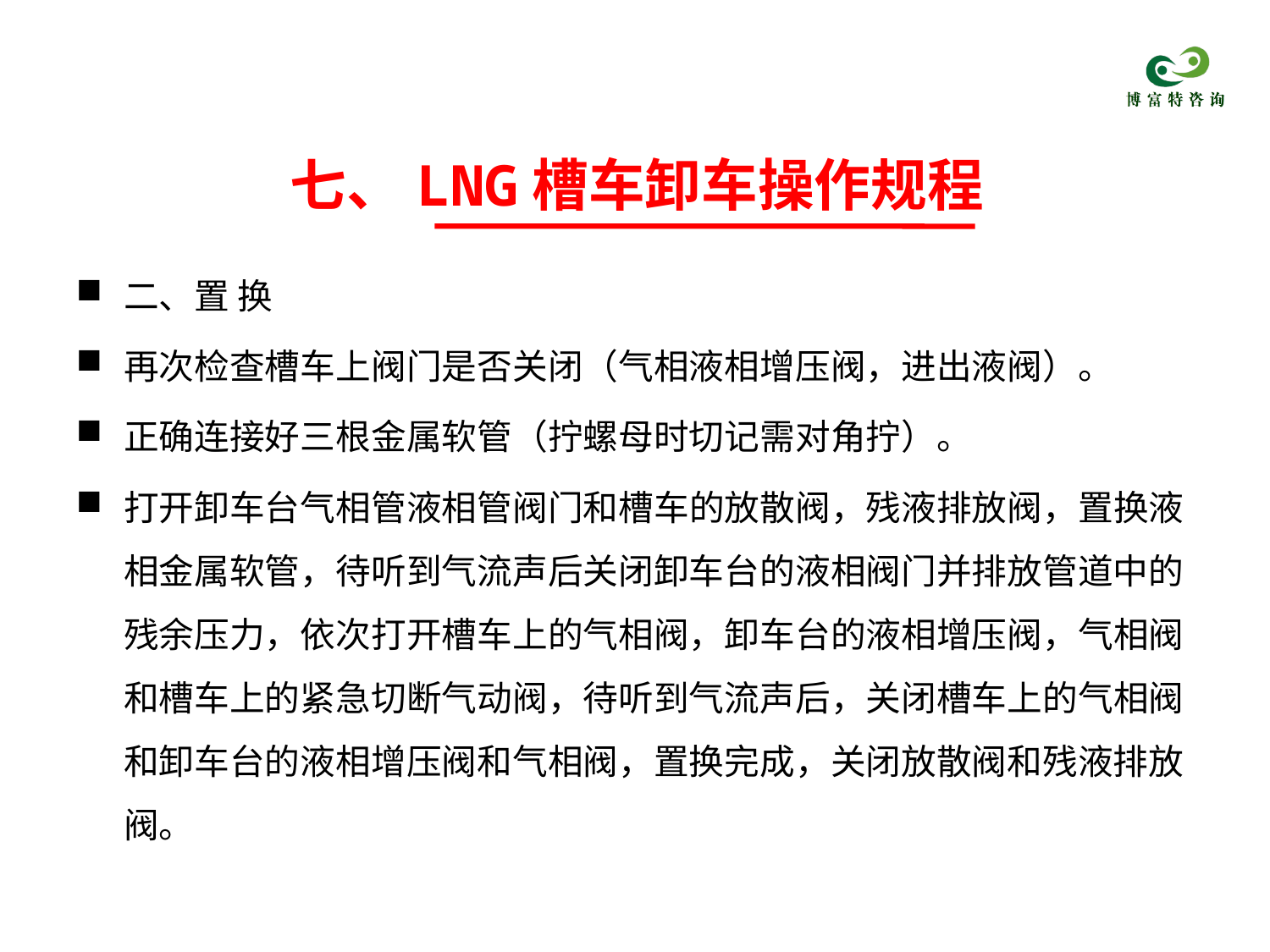

# 七、LNG槽车卸车操作规程

二、置 换
再次检查槽车上阀门是否关闭（气相液相增压阀，进出液阀）。
正确连接好三根金属软管（拧螺母时切记需对角拧）。
打开卸车台气相管液相管阀门和槽车的放散阀，残液排放阀，置换液相金属软管，待听到气流声后关闭卸车台的液相阀门并排放管道中的残余压力，依次打开槽车上的气相阀，卸车台的液相增压阀，气相阀和槽车上的紧急切断气动阀，待听到气流声后，关闭槽车上的气相阀和卸车台的液相增压阀和气相阀，置换完成，关闭放散阀和残液排放阀。